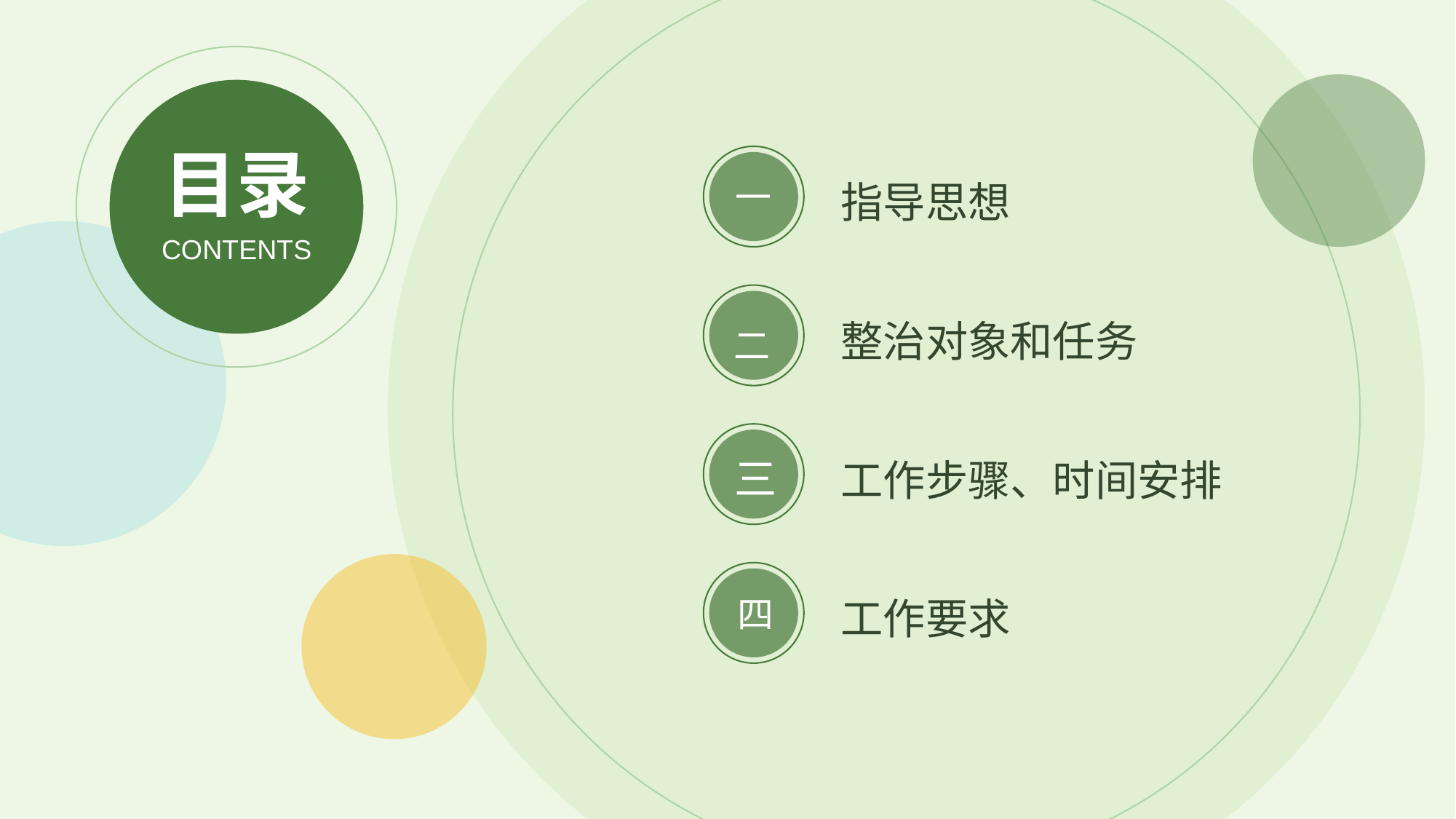

目录

一
指导思想
CONTENTS

二
整治对象和任务

三
工作步骤、时间安排

四
工作要求